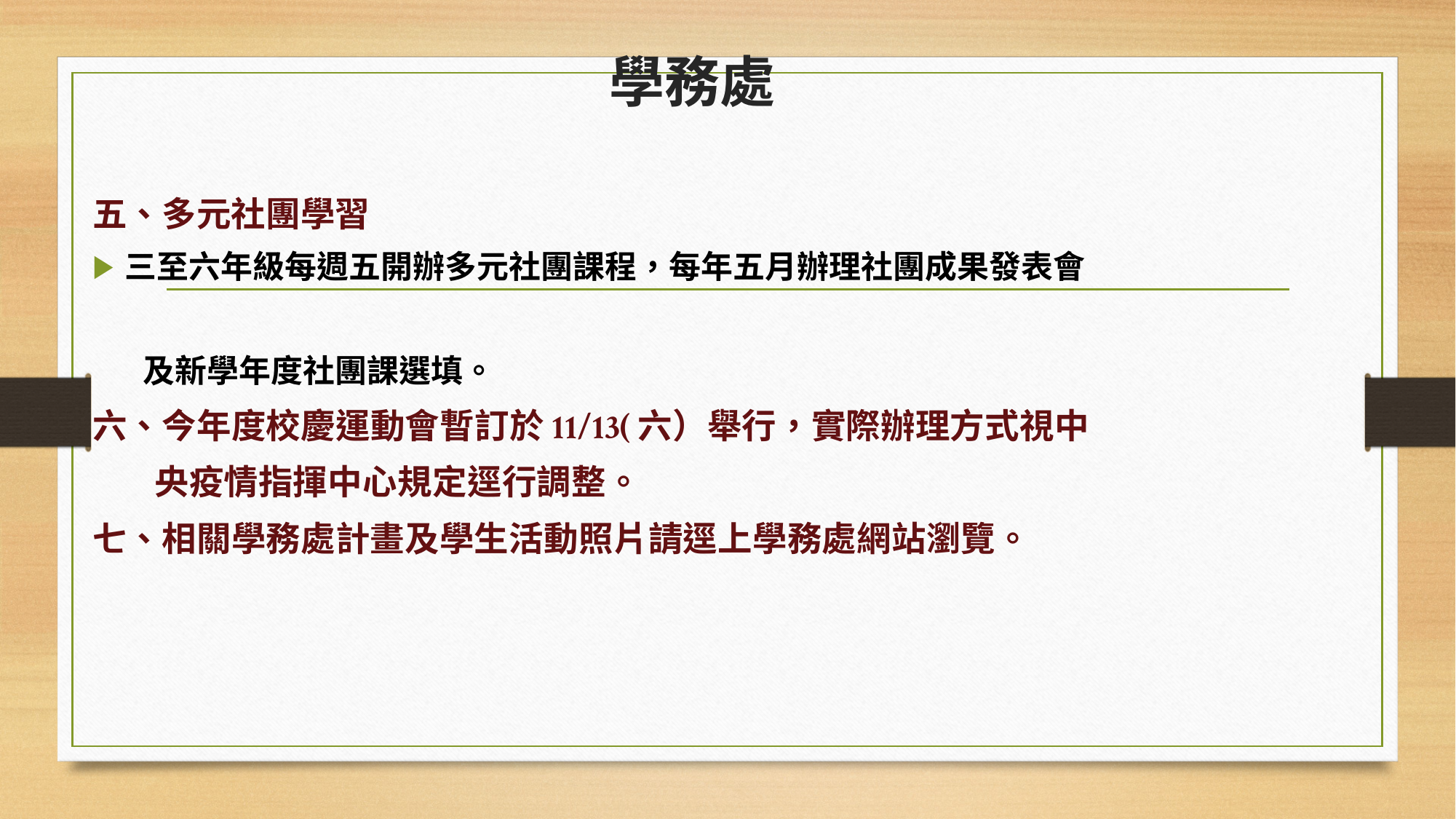

# 學務處

五、多元社團學習
三至六年級每週五開辦多元社團課程，每年五月辦理社團成果發表會

      及新學年度社團課選填。
六、今年度校慶運動會暫訂於11/13(六）舉行，實際辦理方式視中
       央疫情指揮中心規定逕行調整。
七、相關學務處計畫及學生活動照片請逕上學務處網站瀏覽。